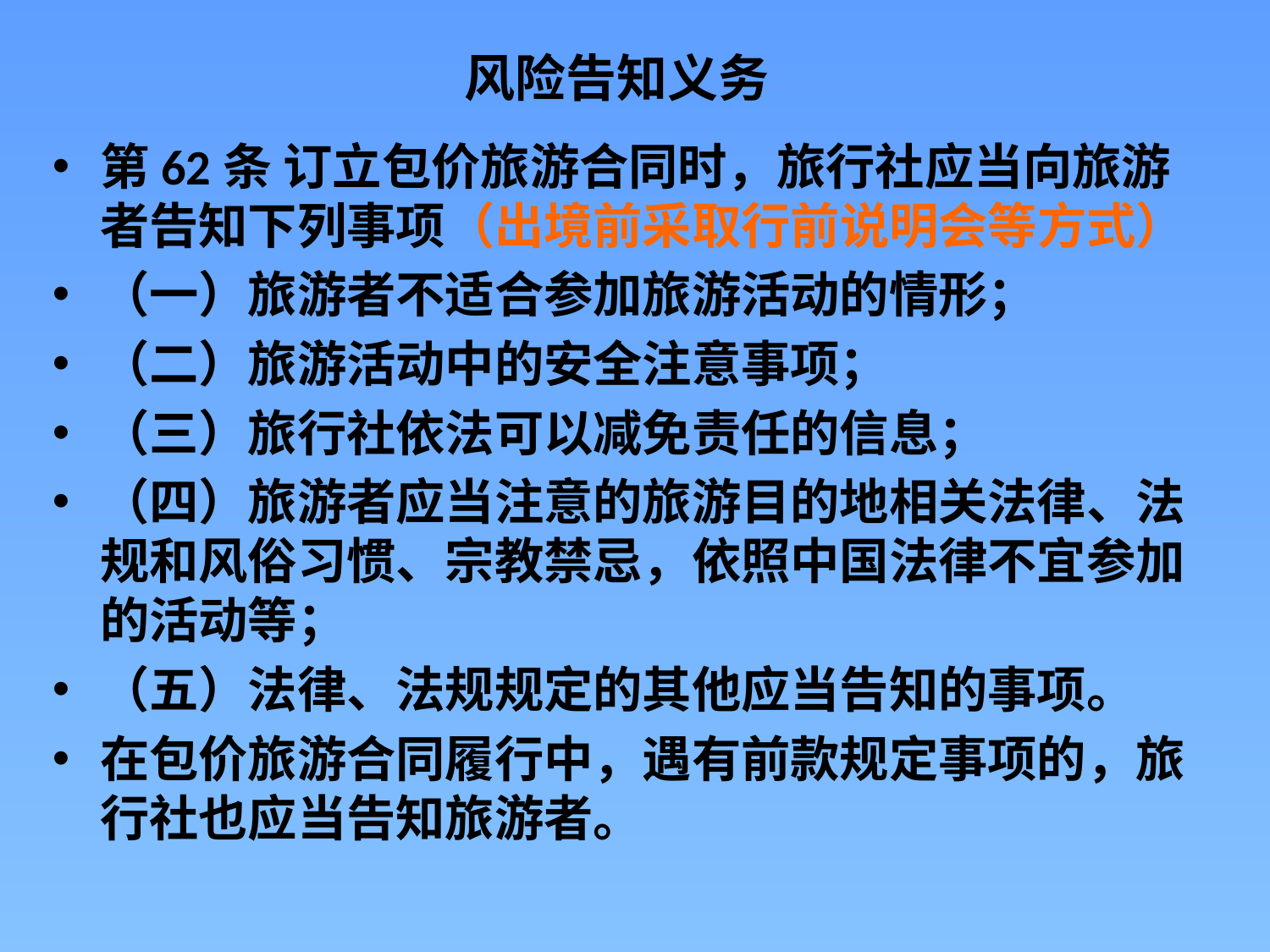

# 风险告知义务
第62条 订立包价旅游合同时，旅行社应当向旅游者告知下列事项（出境前采取行前说明会等方式）
（一）旅游者不适合参加旅游活动的情形；
（二）旅游活动中的安全注意事项；
（三）旅行社依法可以减免责任的信息；
（四）旅游者应当注意的旅游目的地相关法律、法规和风俗习惯、宗教禁忌，依照中国法律不宜参加的活动等；
（五）法律、法规规定的其他应当告知的事项。
在包价旅游合同履行中，遇有前款规定事项的，旅行社也应当告知旅游者。